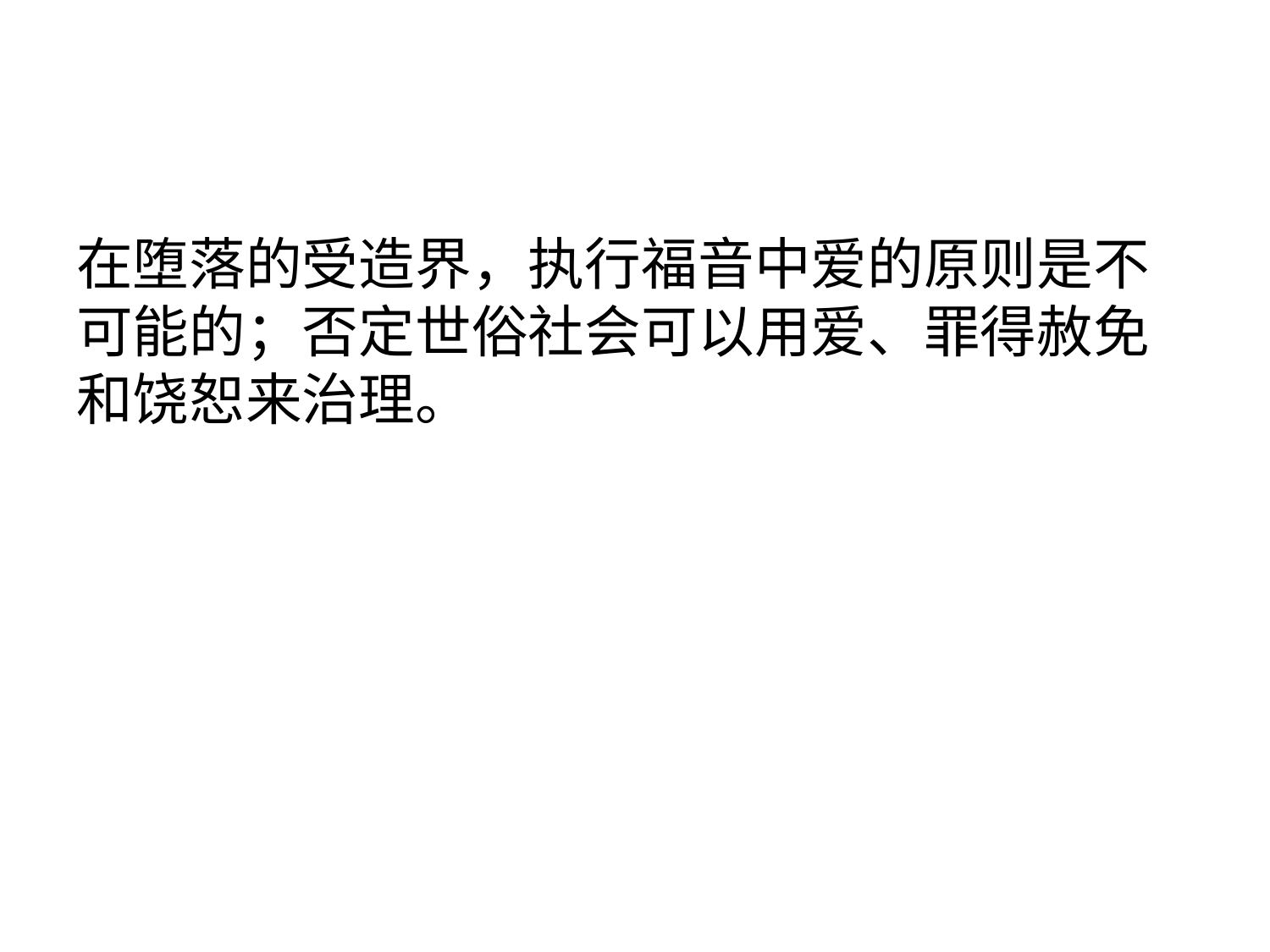

#
在堕落的受造界，执行福音中爱的原则是不可能的；否定世俗社会可以用爱、罪得赦免和饶恕来治理。